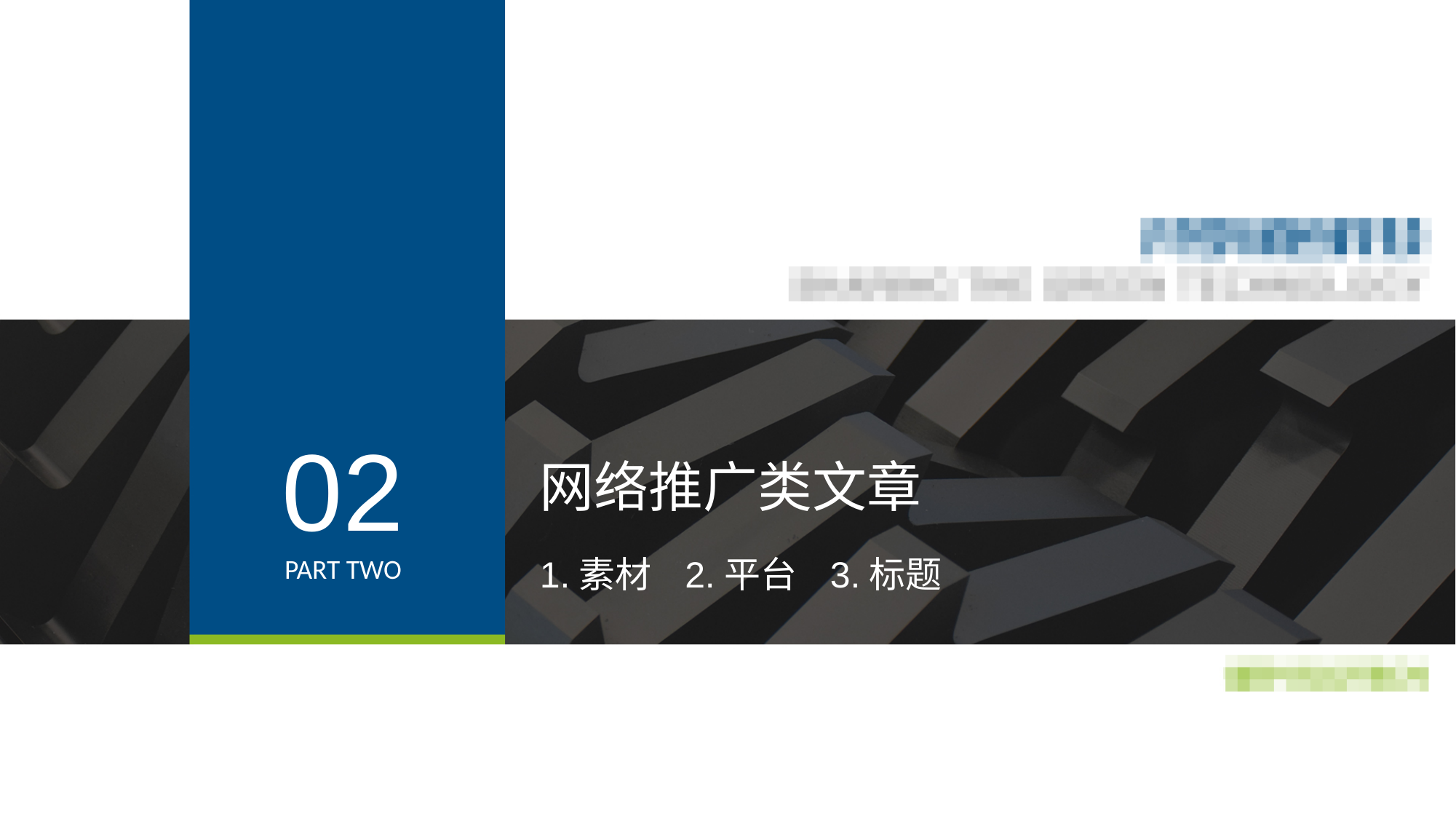

02
网络推广类文章
PART TWO
1.素材   2.平台   3.标题